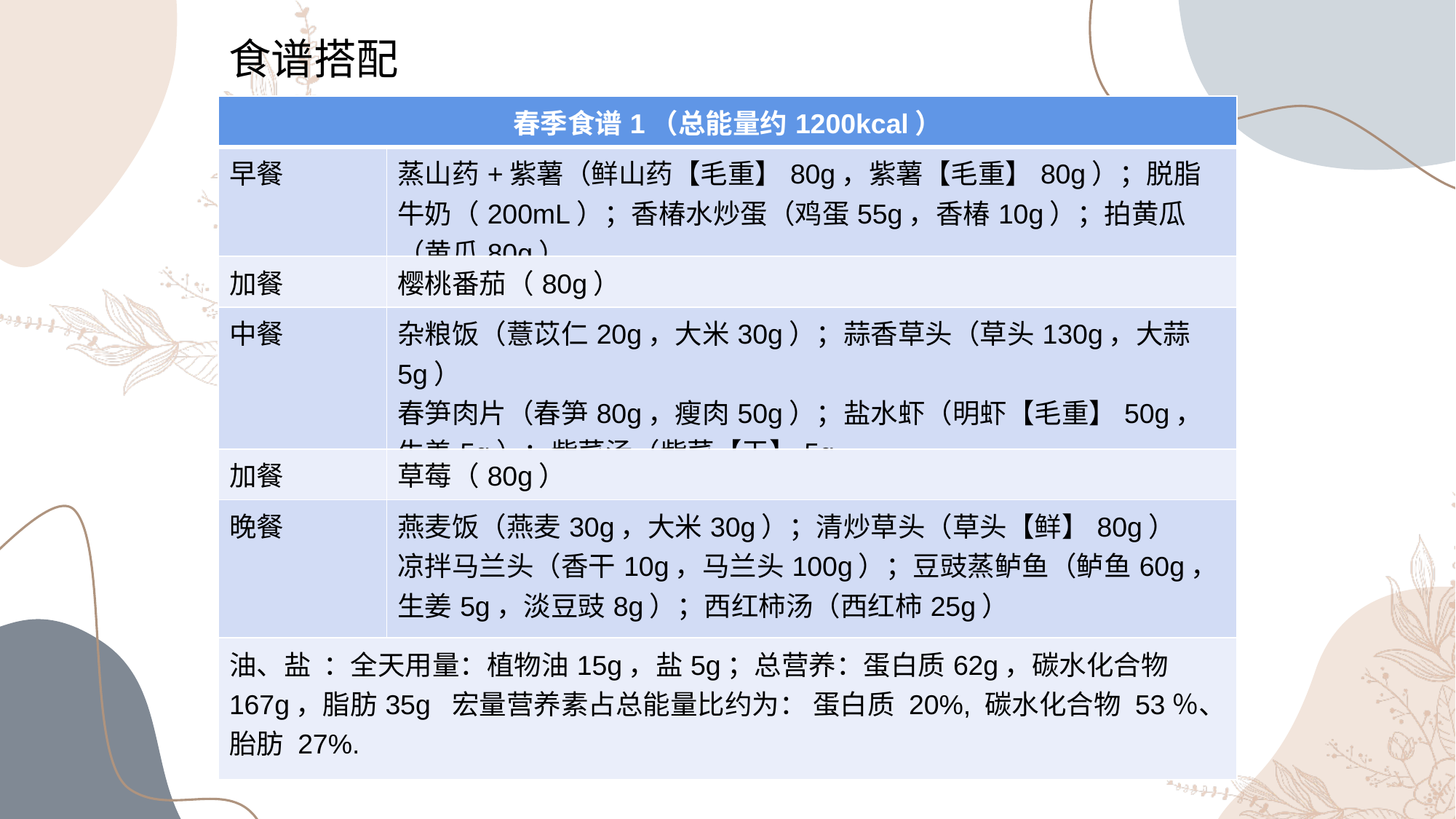

食谱搭配
| 春季食谱1（总能量约1200kcal） |  |
| --- | --- |
| 早餐 | 蒸山药+紫薯（鲜山药【毛重】80g，紫薯【毛重】80g）；脱脂牛奶（200mL）；香椿水炒蛋（鸡蛋55g，香椿10g）；拍黄瓜（黄瓜80g） |
| 加餐 | 樱桃番茄（80g） |
| 中餐 | 杂粮饭（薏苡仁20g，大米30g）；蒜香草头（草头130g，大蒜5g） 春笋肉片（春笋80g，瘦肉50g）；盐水虾（明虾【毛重】50g，生姜5g）；紫菜汤（紫菜【干】5g |
| 加餐 | 草莓（80g） |
| 晚餐 | 燕麦饭（燕麦30g，大米30g）；清炒草头（草头【鲜】80g） 凉拌马兰头（香干10g，马兰头100g）；豆豉蒸鲈鱼（鲈鱼60g，生姜5g，淡豆豉8g）；西红柿汤（西红柿25g） |
| 油、盐 ：全天用量：植物油15g，盐5g；总营养：蛋白质62g，碳水化合物167g，脂肪35g 宏量营养素占总能量比约为： 蛋白质 20%, 碳水化合物 53％、胎肪 27%. |  |

90%